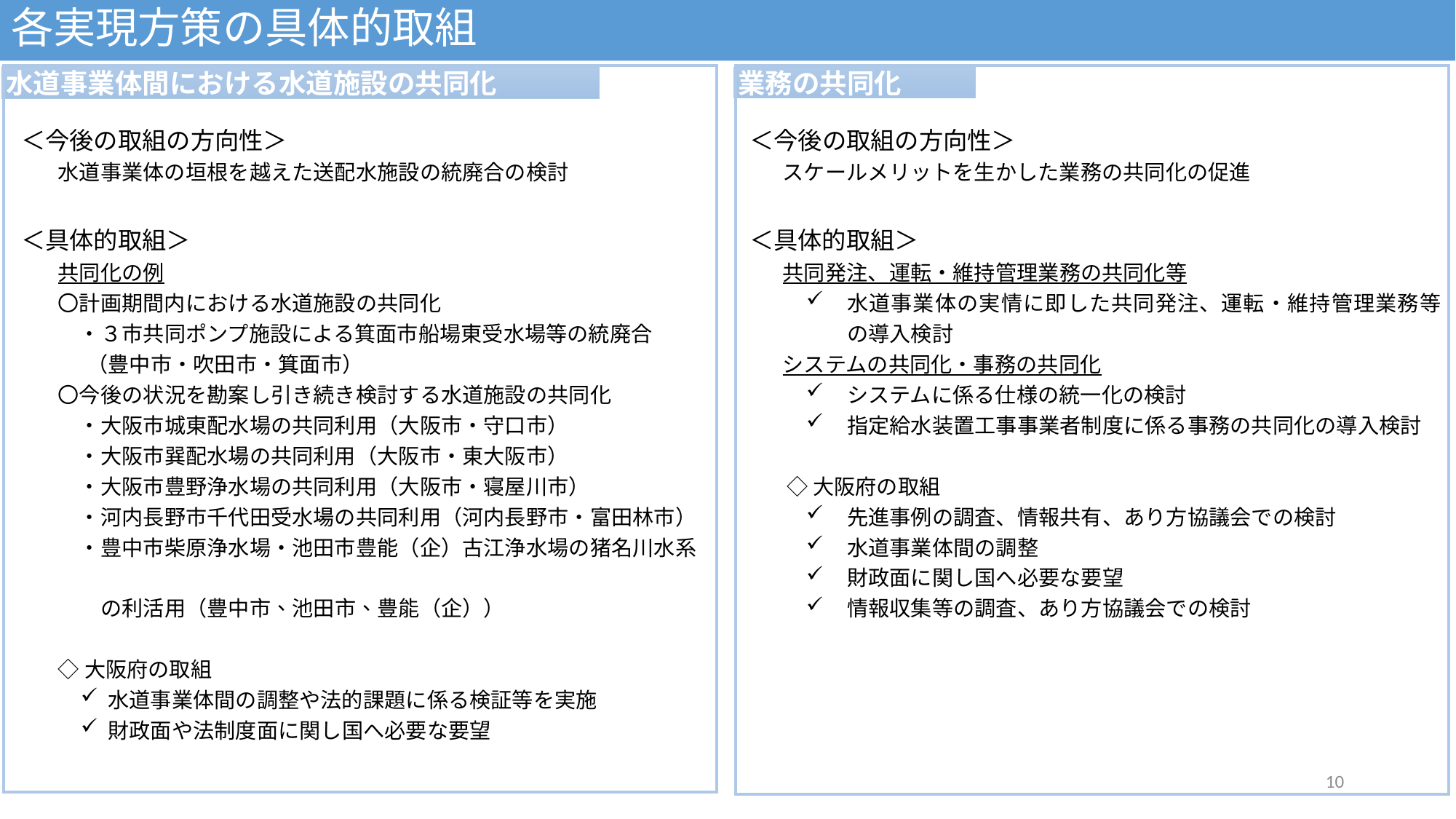

# 各実現方策の具体的取組

水道事業体間における水道施設の共同化
業務の共同化
＜今後の取組の方向性＞
水道事業体の垣根を越えた送配水施設の統廃合の検討

＜具体的取組＞
共同化の例
〇計画期間内における水道施設の共同化
　・３市共同ポンプ施設による箕面市船場東受水場等の統廃合
     （豊中市・吹田市・箕面市）
〇今後の状況を勘案し引き続き検討する水道施設の共同化
　・大阪市城東配水場の共同利用（大阪市・守口市）
　・大阪市巽配水場の共同利用（大阪市・東大阪市）
　・大阪市豊野浄水場の共同利用（大阪市・寝屋川市）
　・河内長野市千代田受水場の共同利用（河内長野市・富田林市）
　・豊中市柴原浄水場・池田市豊能（企）古江浄水場の猪名川水系
　　の利活用（豊中市、池田市、豊能（企））

◇大阪府の取組
水道事業体間の調整や法的課題に係る検証等を実施
財政面や法制度面に関し国へ必要な要望
＜今後の取組の方向性＞
スケールメリットを生かした業務の共同化の促進

＜具体的取組＞
共同発注、運転・維持管理業務の共同化等
水道事業体の実情に即した共同発注、運転・維持管理業務等の導入検討
システムの共同化・事務の共同化
システムに係る仕様の統一化の検討
指定給水装置工事事業者制度に係る事務の共同化の導入検討

◇大阪府の取組
先進事例の調査、情報共有、あり方協議会での検討
水道事業体間の調整
財政面に関し国へ必要な要望
情報収集等の調査、あり方協議会での検討
10